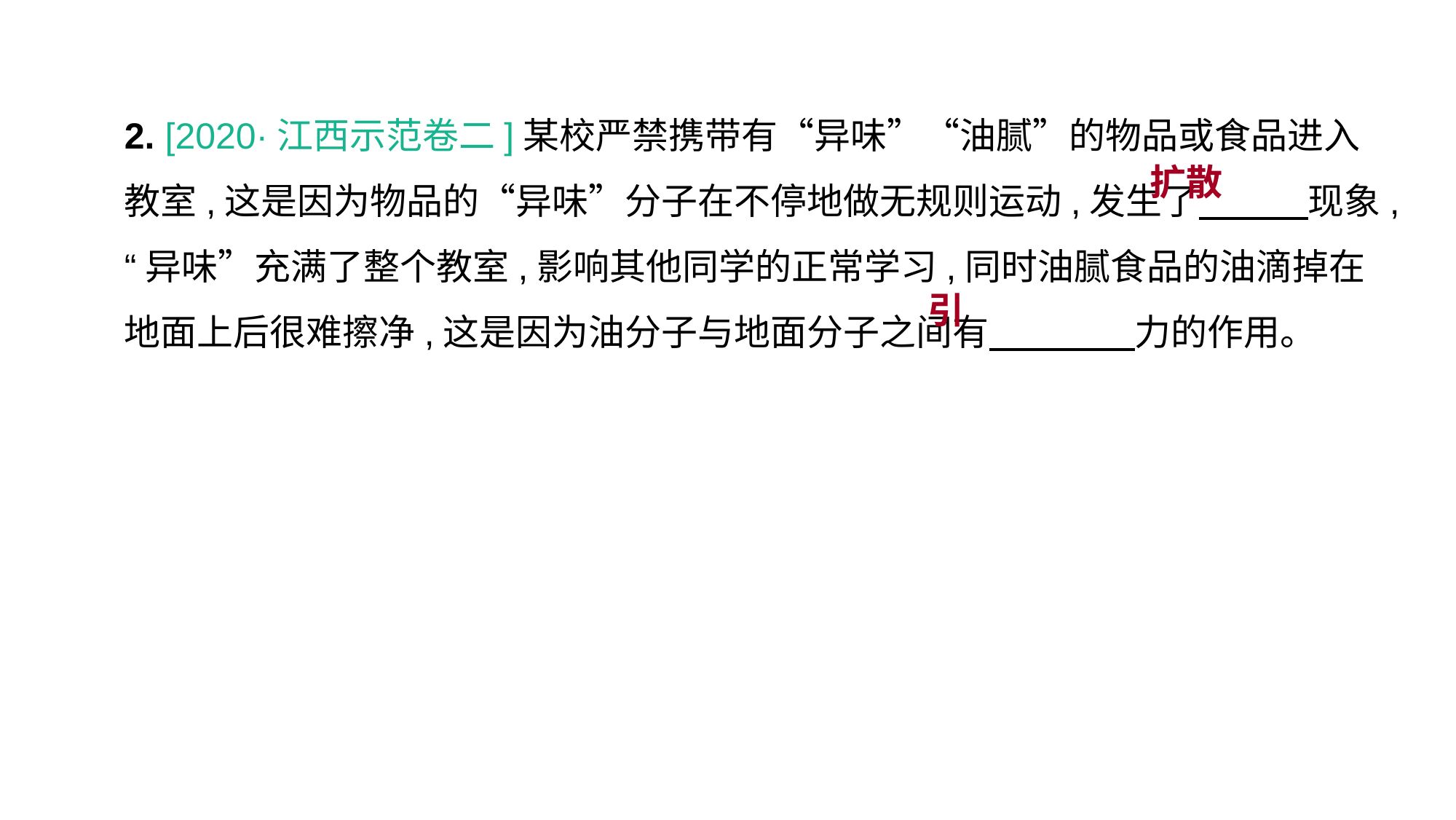

2. [2020·江西示范卷二]某校严禁携带有“异味”“油腻”的物品或食品进入教室,这是因为物品的“异味”分子在不停地做无规则运动,发生了　　　现象,“异味”充满了整个教室,影响其他同学的正常学习,同时油腻食品的油滴掉在地面上后很难擦净,这是因为油分子与地面分子之间有　　　　力的作用。
扩散
引